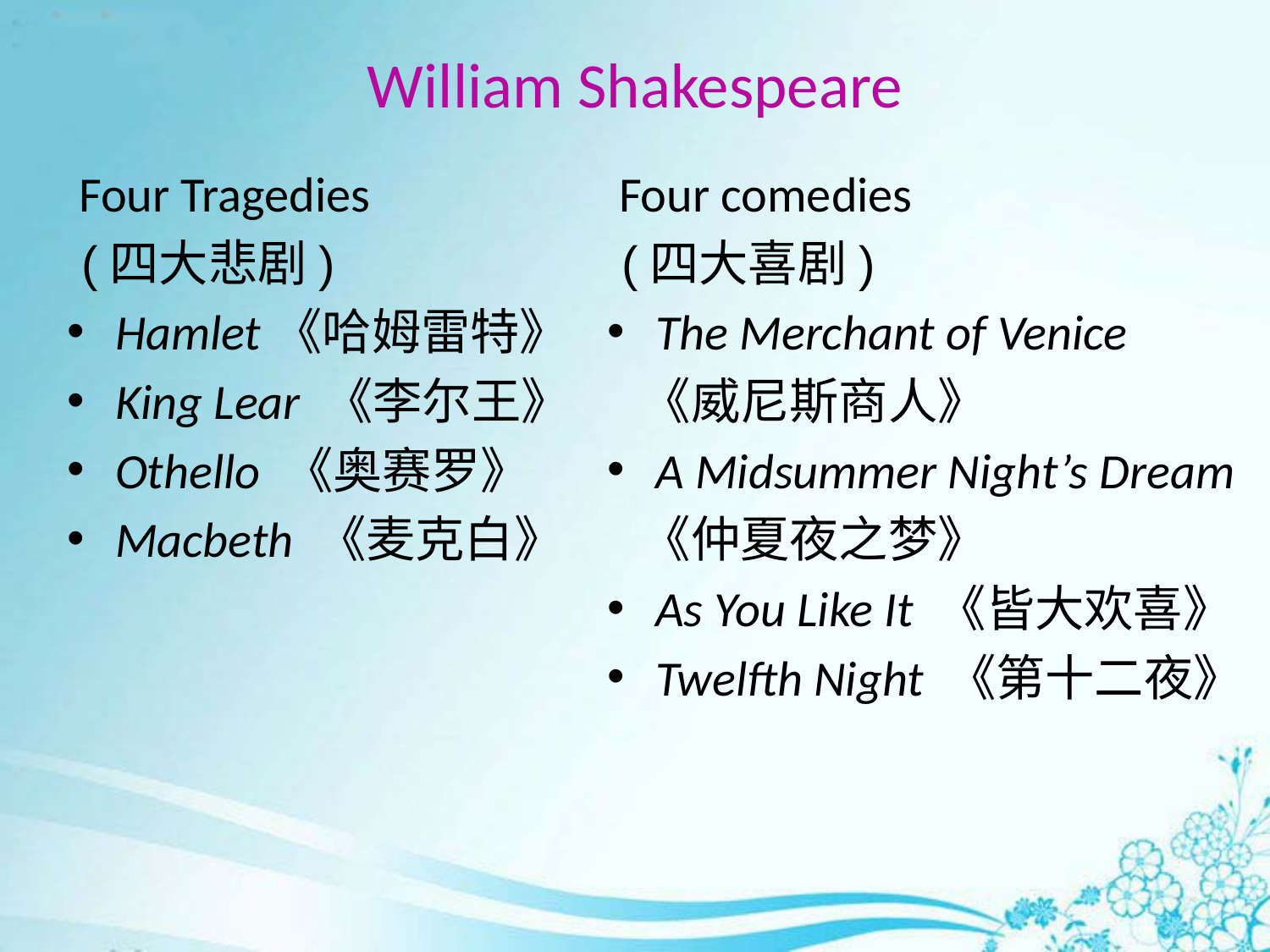

# William Shakespeare
 Four Tragedies
 (四大悲剧)
Hamlet《哈姆雷特》
King Lear 《李尔王》
Othello 《奥赛罗》
Macbeth 《麦克白》
 Four comedies
 (四大喜剧)
The Merchant of Venice
  《威尼斯商人》
A Midsummer Night’s Dream
  《仲夏夜之梦》
As You Like It 《皆大欢喜》
Twelfth Night 《第十二夜》